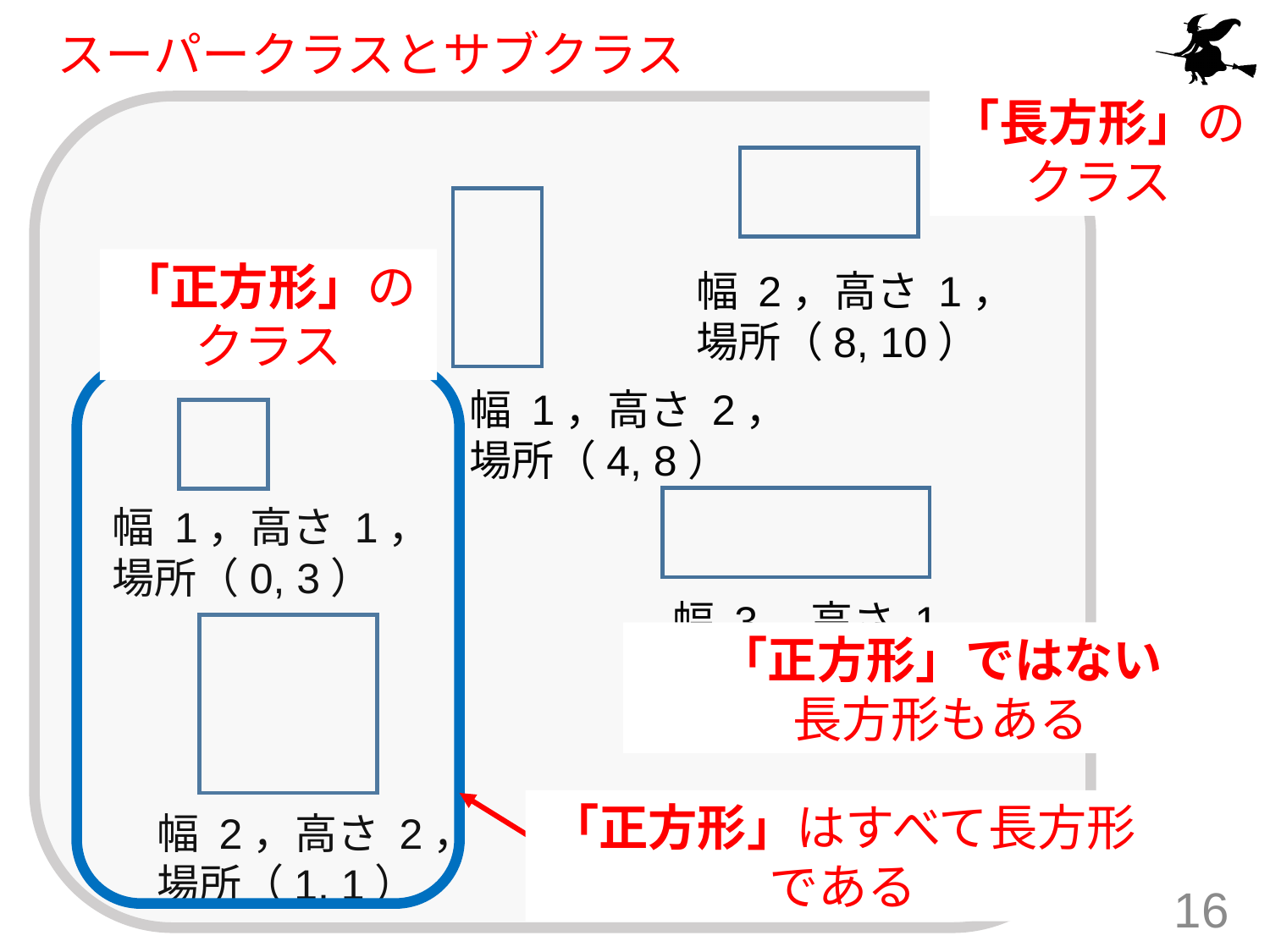

# スーパークラスとサブクラス
「長方形」の
クラス

「正方形」の
クラス
幅 2，高さ 1，
場所（8, 10）

幅 1，高さ 2，
場所（4, 8）

幅 1，高さ 1，
場所（0, 3）
幅 3，高さ 1，
場所（7, 5）

「正方形」ではない
長方形もある
「正方形」はすべて長方形である
幅 2，高さ 2，
場所（1, 1）
16